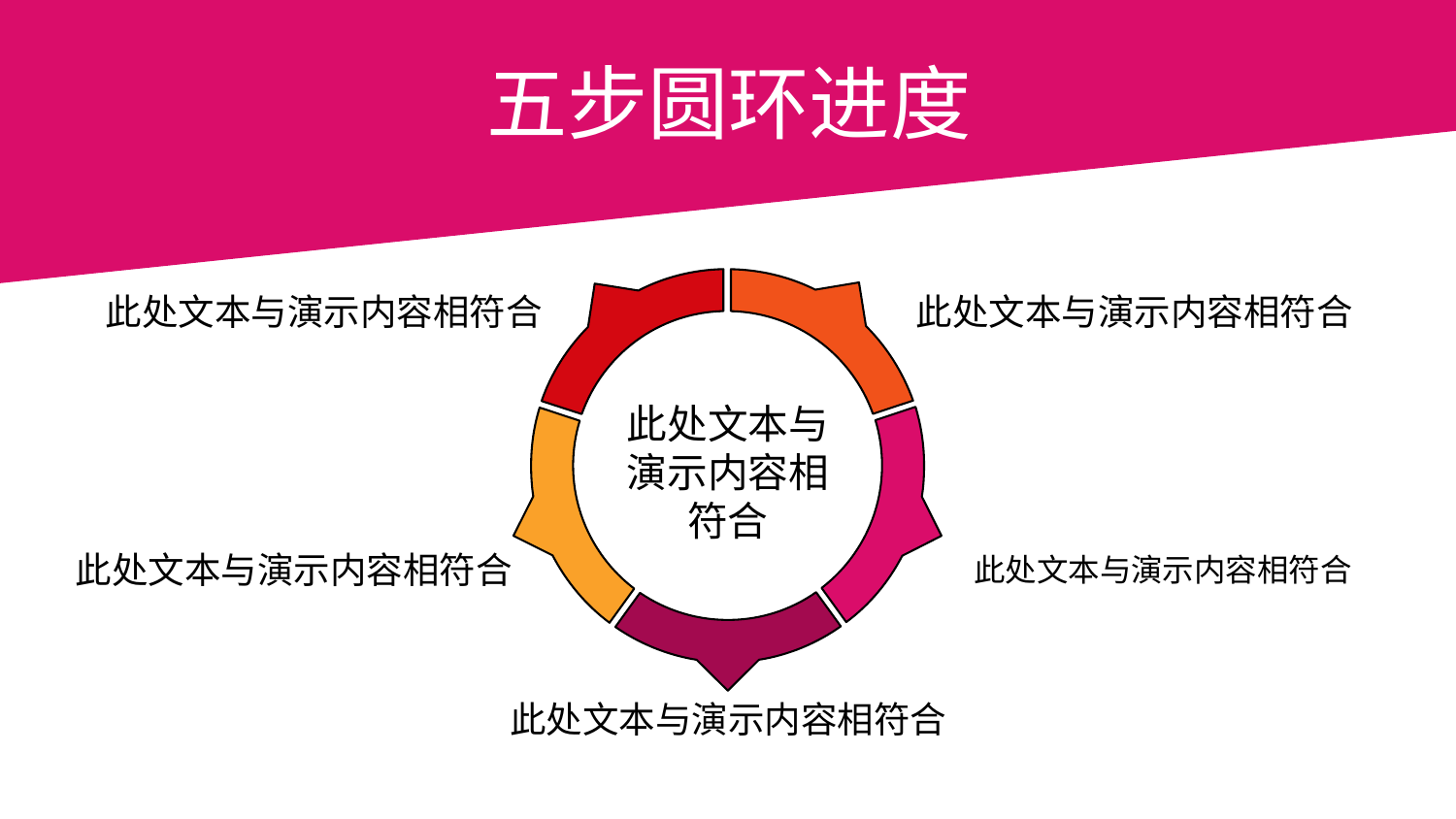

# 五步圆环进度
此处文本与演示内容相符合
此处文本与演示内容相符合
此处文本与演示内容相符合
此处文本与演示内容相符合
此处文本与演示内容相符合
此处文本与演示内容相符合